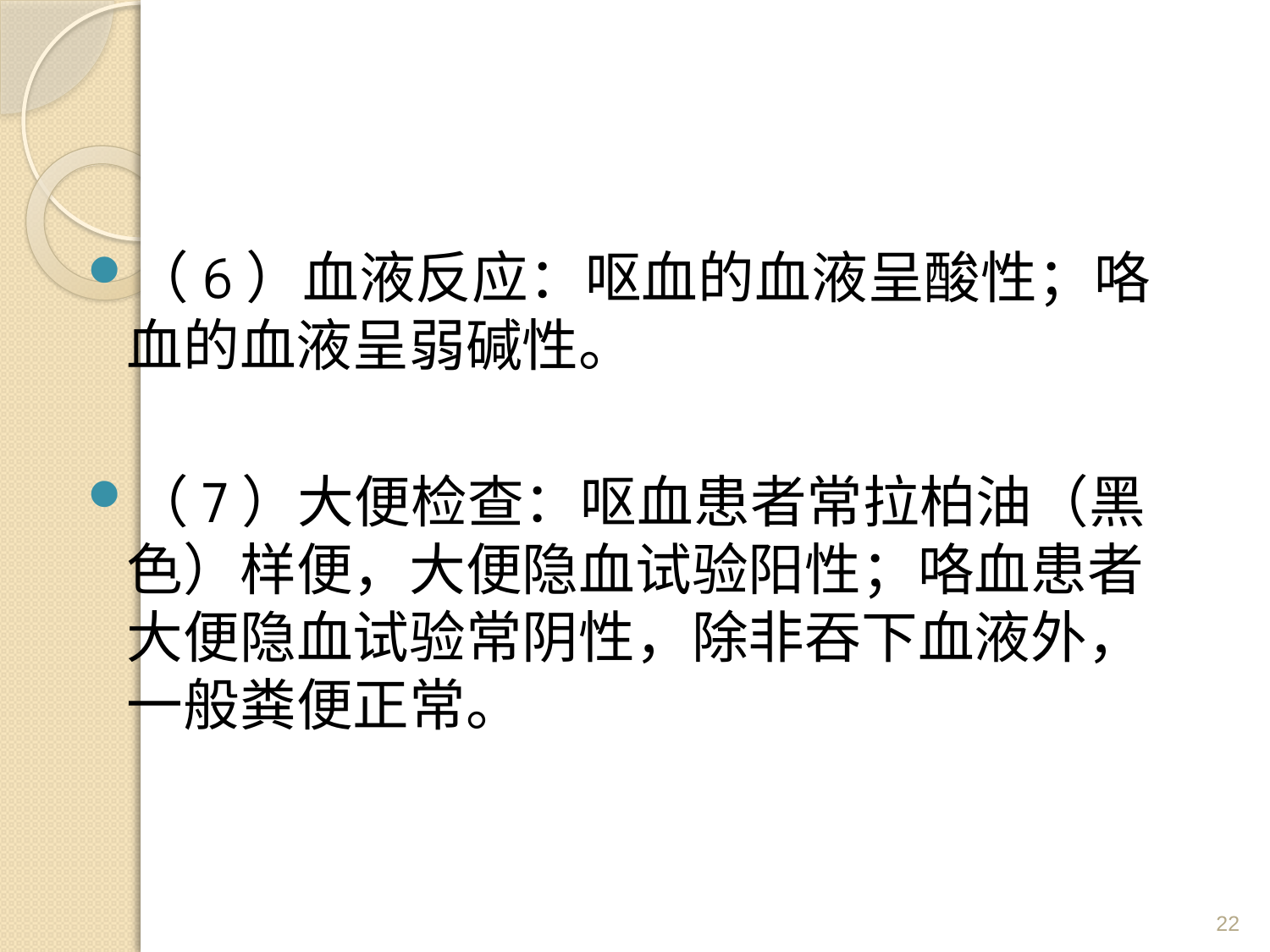

#
（6）血液反应：呕血的血液呈酸性；咯血的血液呈弱碱性。

（7）大便检查：呕血患者常拉柏油（黑色）样便，大便隐血试验阳性；咯血患者大便隐血试验常阴性，除非吞下血液外，一般粪便正常。
22